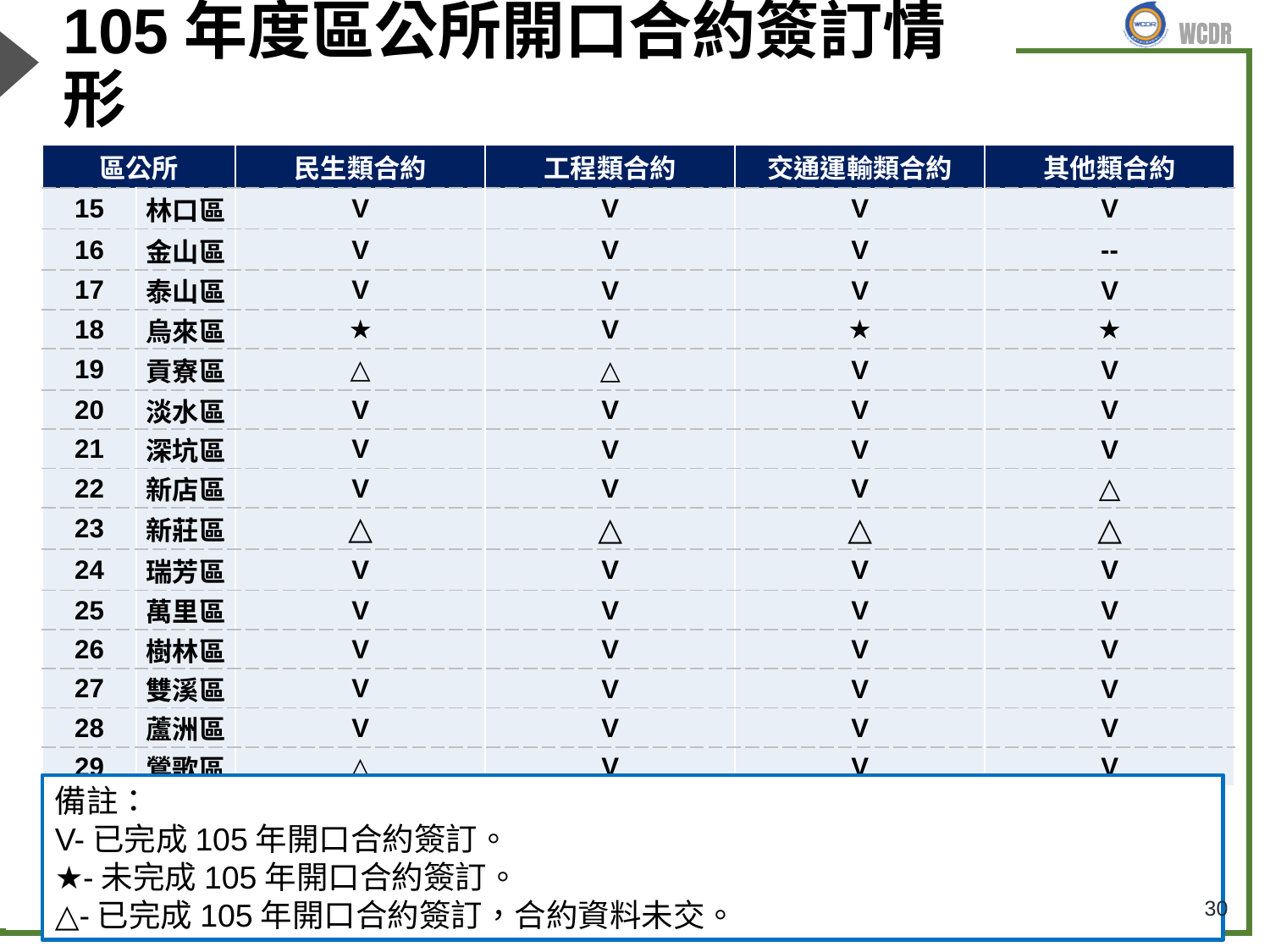

# 105年度區公所開口合約簽訂情形

| 區公所 |  | 民生類合約 | 工程類合約 | 交通運輸類合約 | 其他類合約 |
| --- | --- | --- | --- | --- | --- |
| 15 | 林口區 | V | V | V | V |
| 16 | 金山區 | V | V | V | -- |
| 17 | 泰山區 | V | V | V | V |
| 18 | 烏來區 | ★ | V | ★ | ★ |
| 19 | 貢寮區 | △ | △ | V | V |
| 20 | 淡水區 | V | V | V | V |
| 21 | 深坑區 | V | V | V | V |
| 22 | 新店區 | V | V | V | △ |
| 23 | 新莊區 | △ | △ | △ | △ |
| 24 | 瑞芳區 | V | V | V | V |
| 25 | 萬里區 | V | V | V | V |
| 26 | 樹林區 | V | V | V | V |
| 27 | 雙溪區 | V | V | V | V |
| 28 | 蘆洲區 | V | V | V | V |
| 29 | 鶯歌區 | △ | V | V | V |
備註：
V-已完成105年開口合約簽訂。
★-未完成105年開口合約簽訂。
△-已完成105年開口合約簽訂，合約資料未交。
30